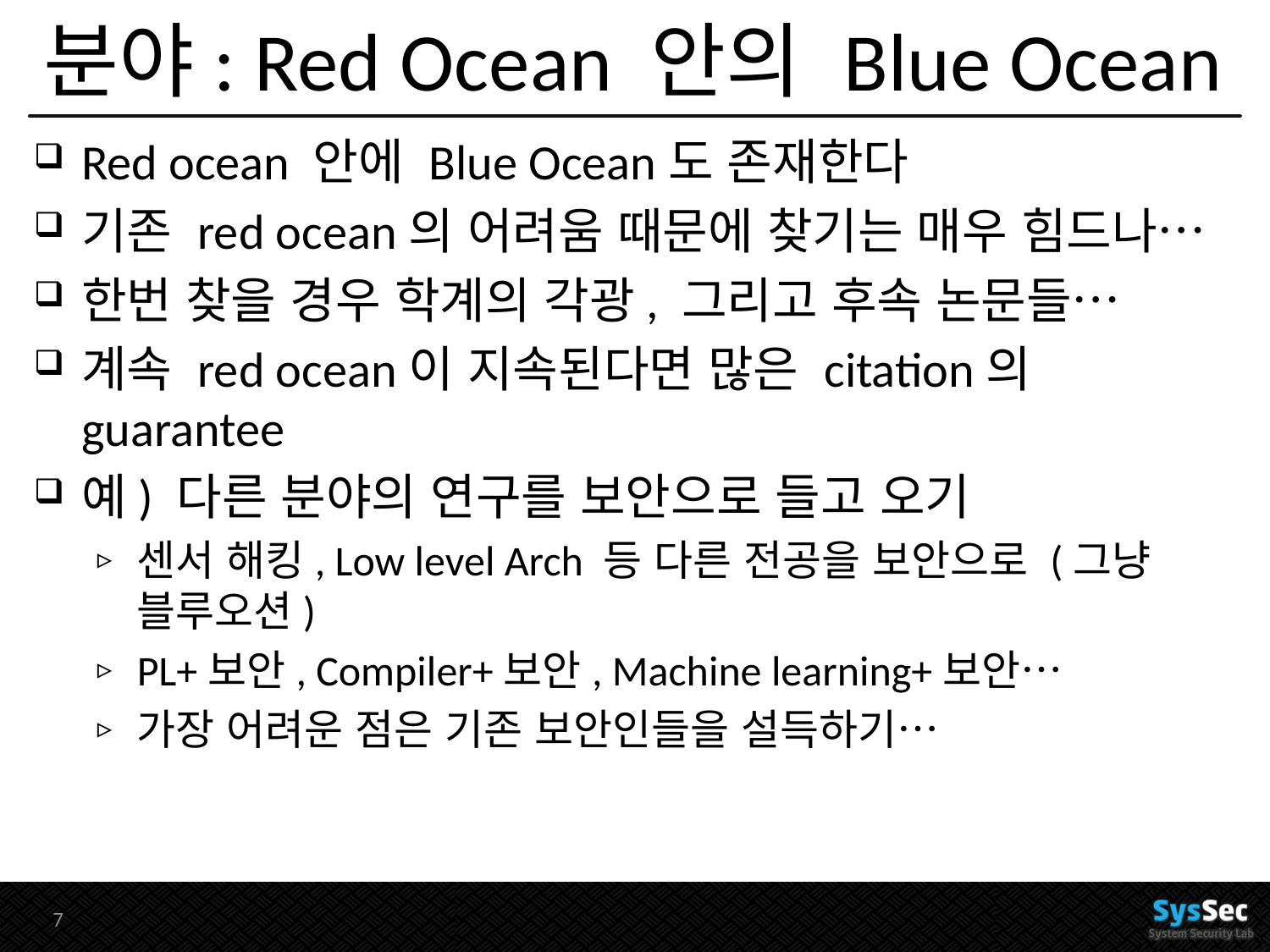

# 분야: Red Ocean 안의 Blue Ocean
Red ocean 안에 Blue Ocean도 존재한다
기존 red ocean의 어려움 때문에 찾기는 매우 힘드나…
한번 찾을 경우 학계의 각광, 그리고 후속 논문들…
계속 red ocean이 지속된다면 많은 citation의 guarantee
예) 다른 분야의 연구를 보안으로 들고 오기
센서 해킹, Low level Arch 등 다른 전공을 보안으로 (그냥 블루오션)
PL+보안, Compiler+보안, Machine learning+보안…
가장 어려운 점은 기존 보안인들을 설득하기…
7